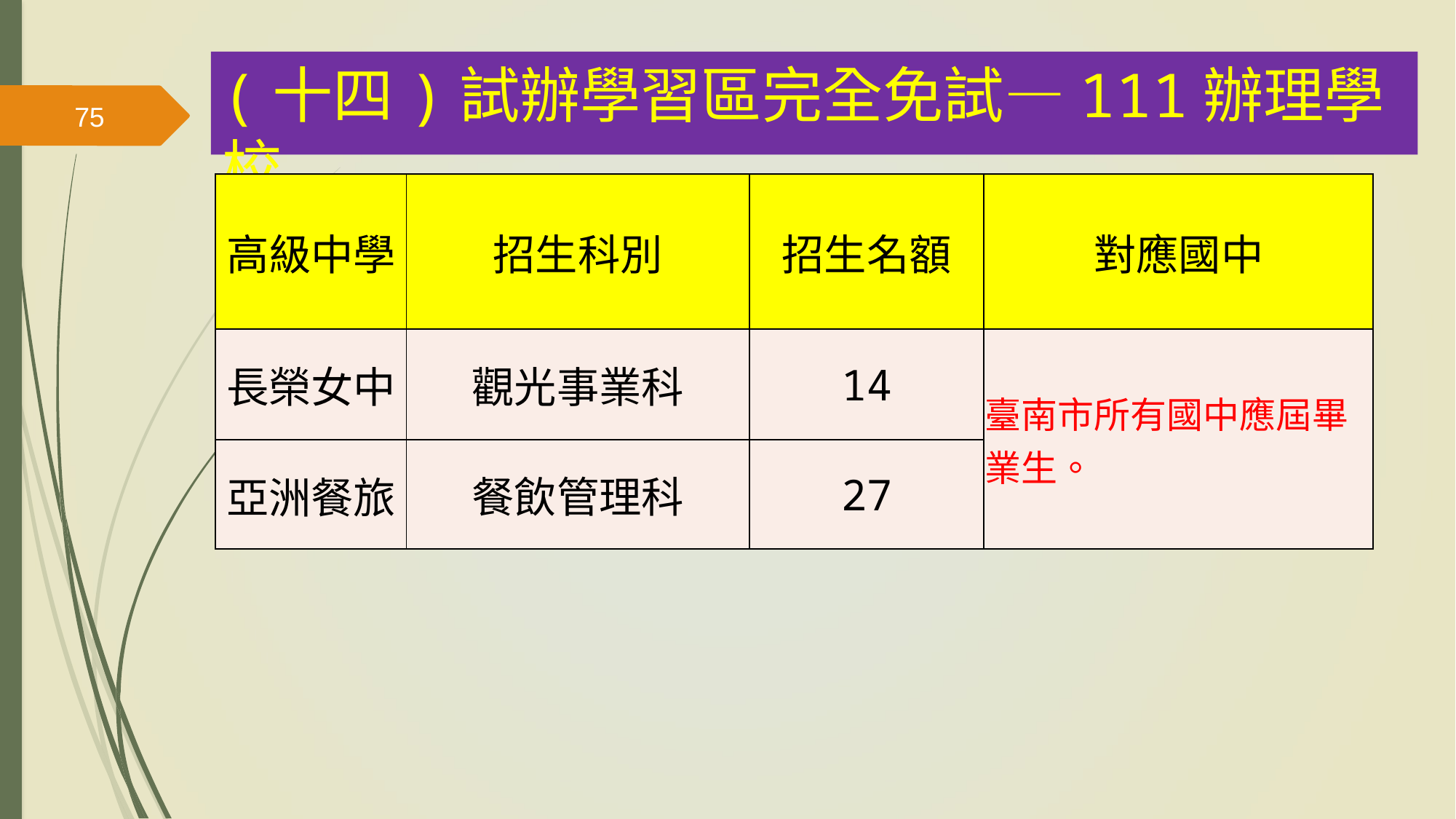

(十四)試辦學習區完全免試—111辦理學校
75
| 高級中學 | 招生科別 | 招生名額 | 對應國中 |
| --- | --- | --- | --- |
| 長榮女中 | 觀光事業科 | 14 | 臺南市所有國中應屆畢業生。 |
| 亞洲餐旅 | 餐飲管理科 | 27 |  |